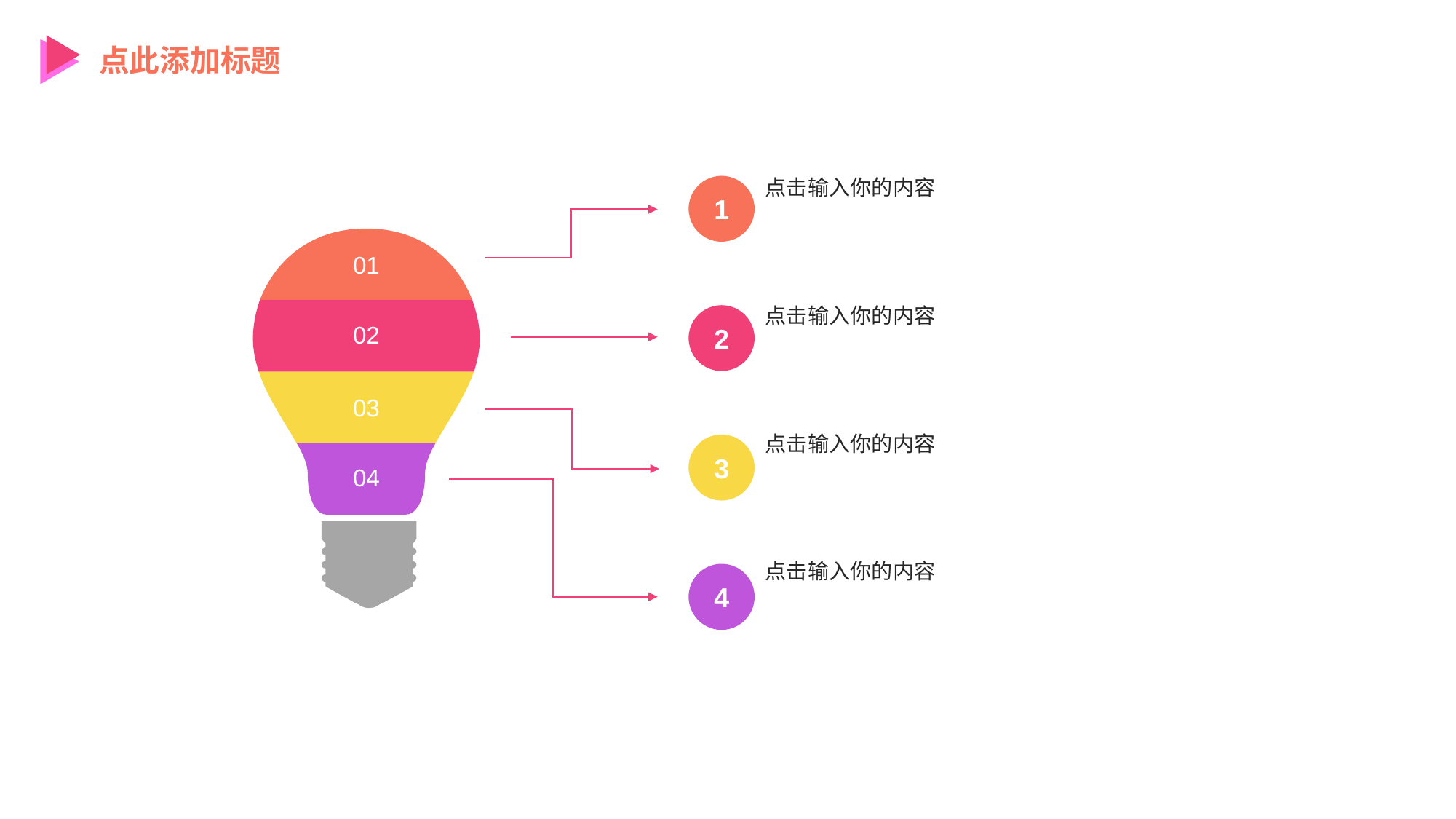

点此添加标题
点击输入你的内容
1

01
点击输入你的内容

02
2

03
点击输入你的内容
3

04

点击输入你的内容
4